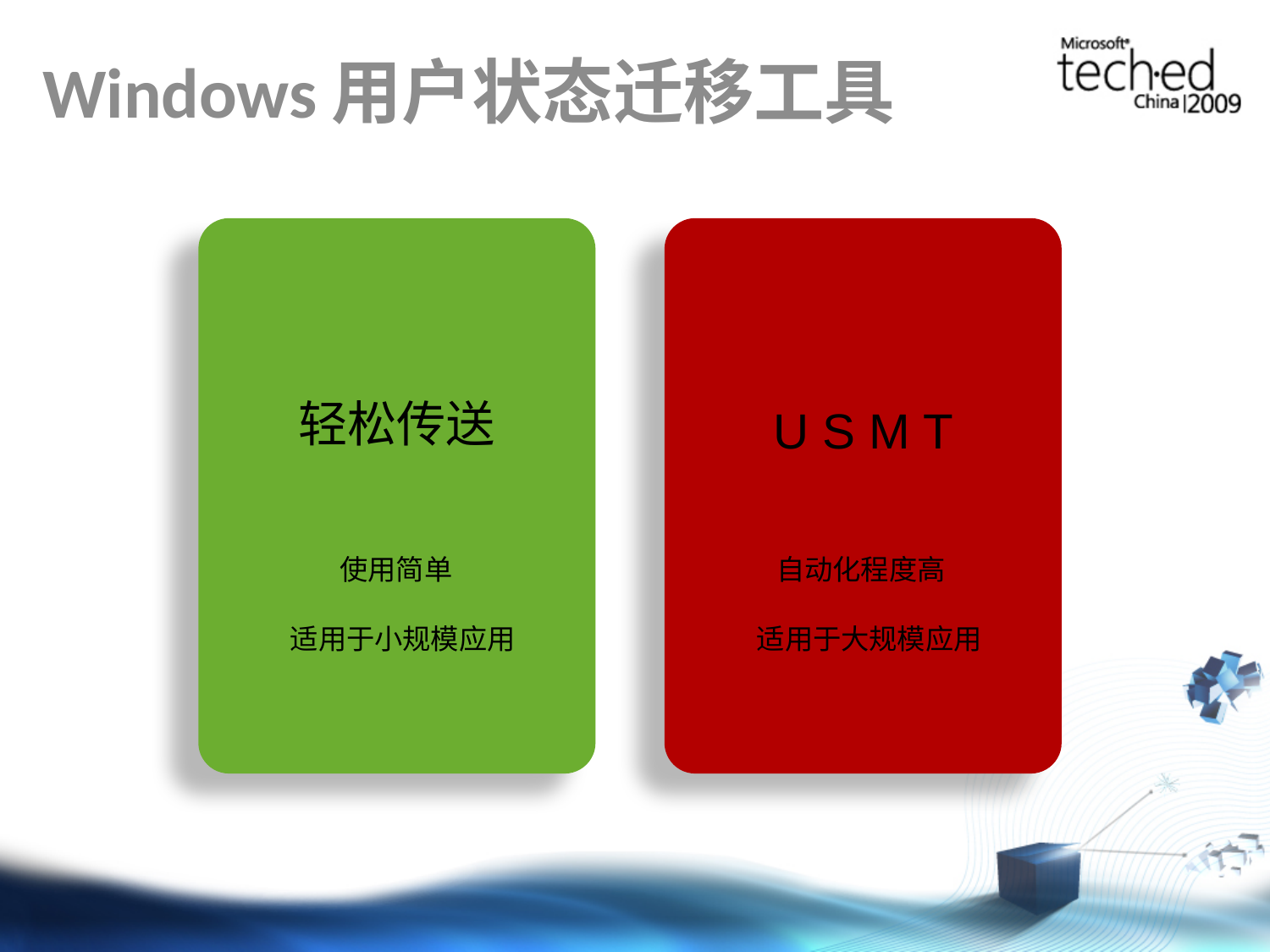

# Windows用户状态迁移工具

轻松传送
U S M T
使用简单
自动化程度高
适用于小规模应用
适用于大规模应用